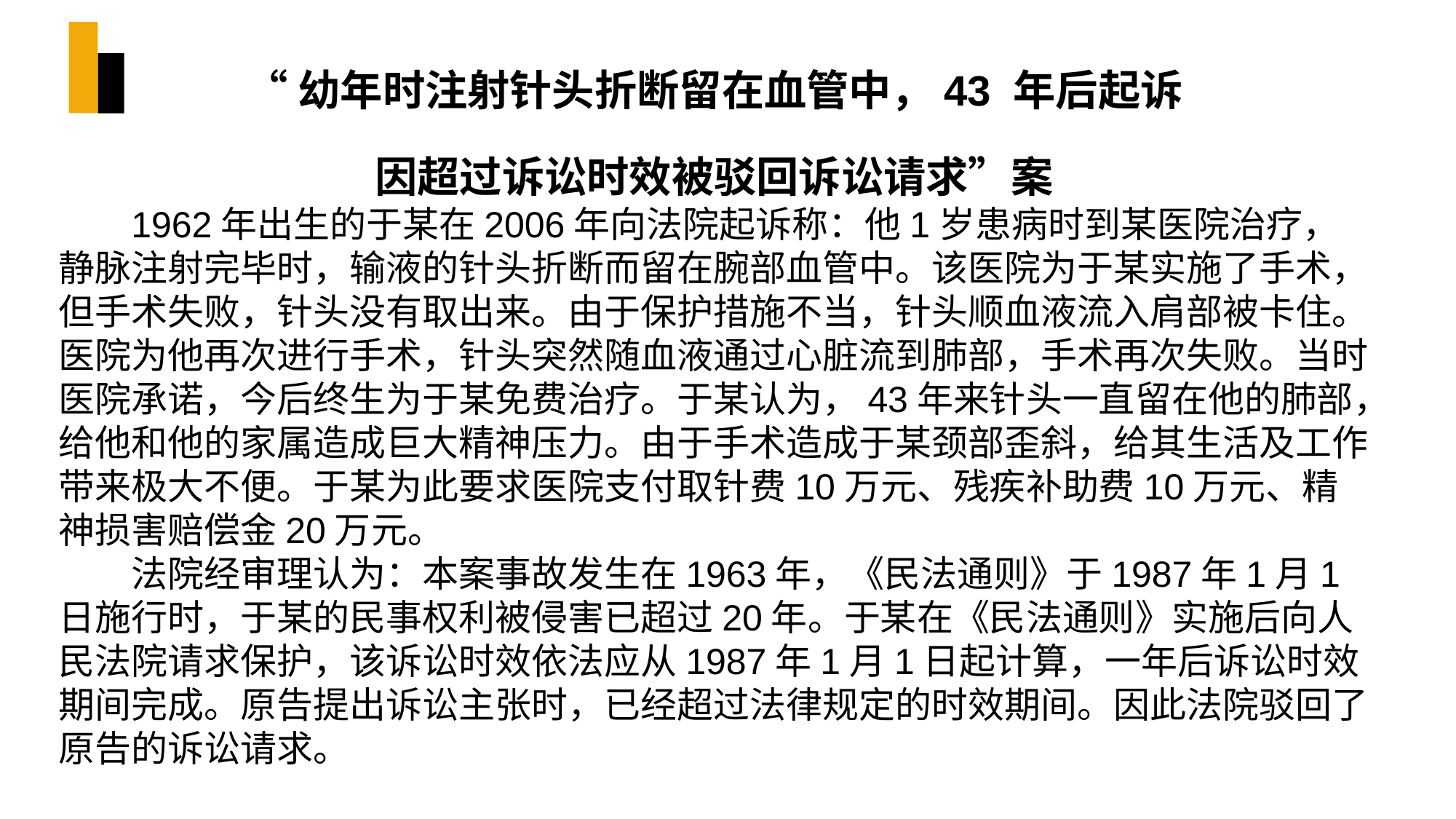

“幼年时注射针头折断留在血管中，43 年后起诉
因超过诉讼时效被驳回诉讼请求”案
1962年出生的于某在2006年向法院起诉称：他1岁患病时到某医院治疗，静脉注射完毕时，输液的针头折断而留在腕部血管中。该医院为于某实施了手术，但手术失败，针头没有取出来。由于保护措施不当，针头顺血液流入肩部被卡住。医院为他再次进行手术，针头突然随血液通过心脏流到肺部，手术再次失败。当时医院承诺，今后终生为于某免费治疗。于某认为，43年来针头一直留在他的肺部，给他和他的家属造成巨大精神压力。由于手术造成于某颈部歪斜，给其生活及工作带来极大不便。于某为此要求医院支付取针费10万元、残疾补助费10万元、精神损害赔偿金20万元。
法院经审理认为：本案事故发生在1963年，《民法通则》于1987年1月1日施行时，于某的民事权利被侵害已超过20年。于某在《民法通则》实施后向人民法院请求保护，该诉讼时效依法应从1987年1月1日起计算，一年后诉讼时效期间完成。原告提出诉讼主张时，已经超过法律规定的时效期间。因此法院驳回了原告的诉讼请求。